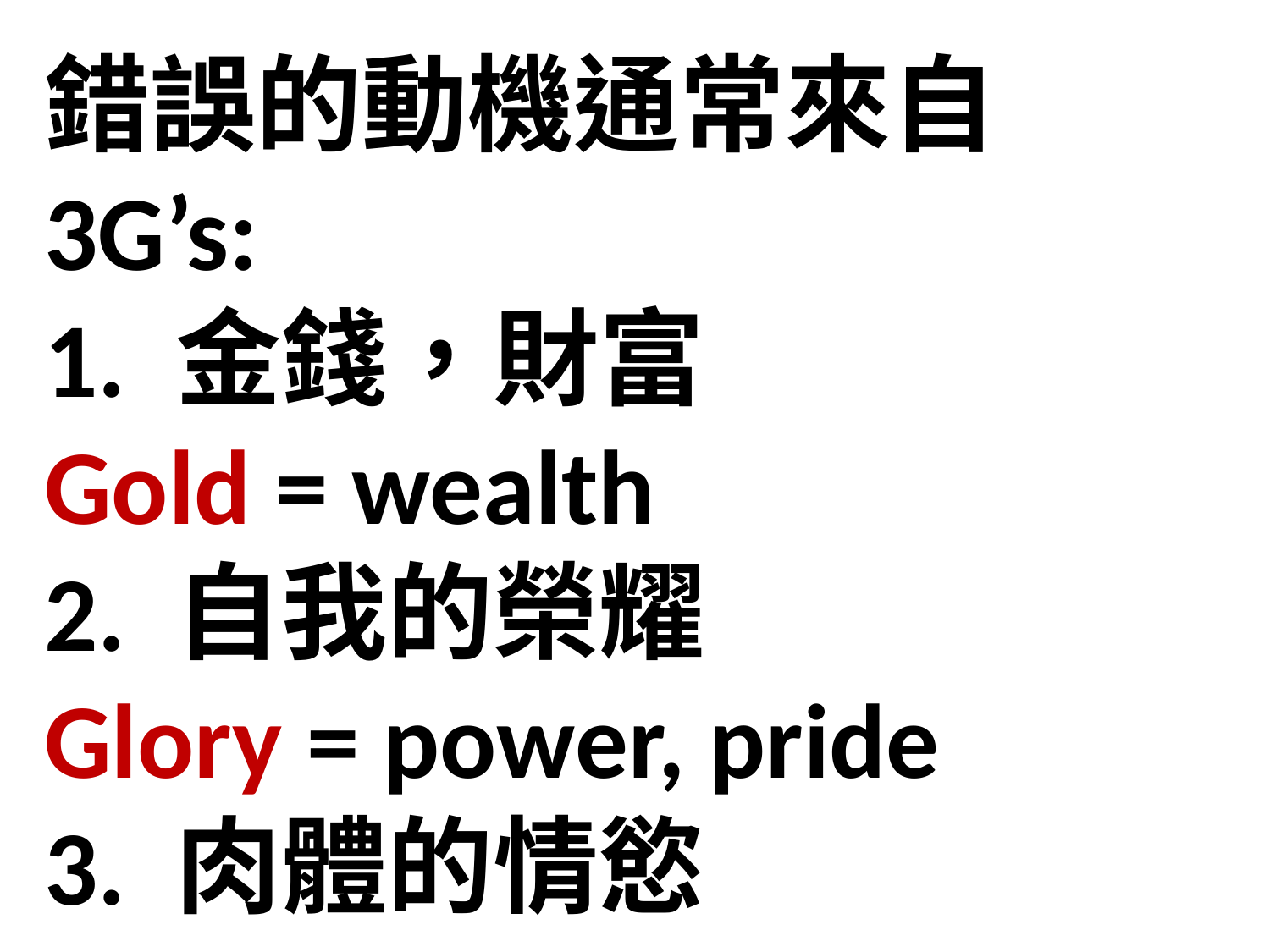

錯誤的動機通常來自3G’s:
1. 金錢，財富
Gold = wealth
2. 自我的榮耀
Glory = power, pride
3. 肉體的情慾
Girls/Guys = desire of flesh